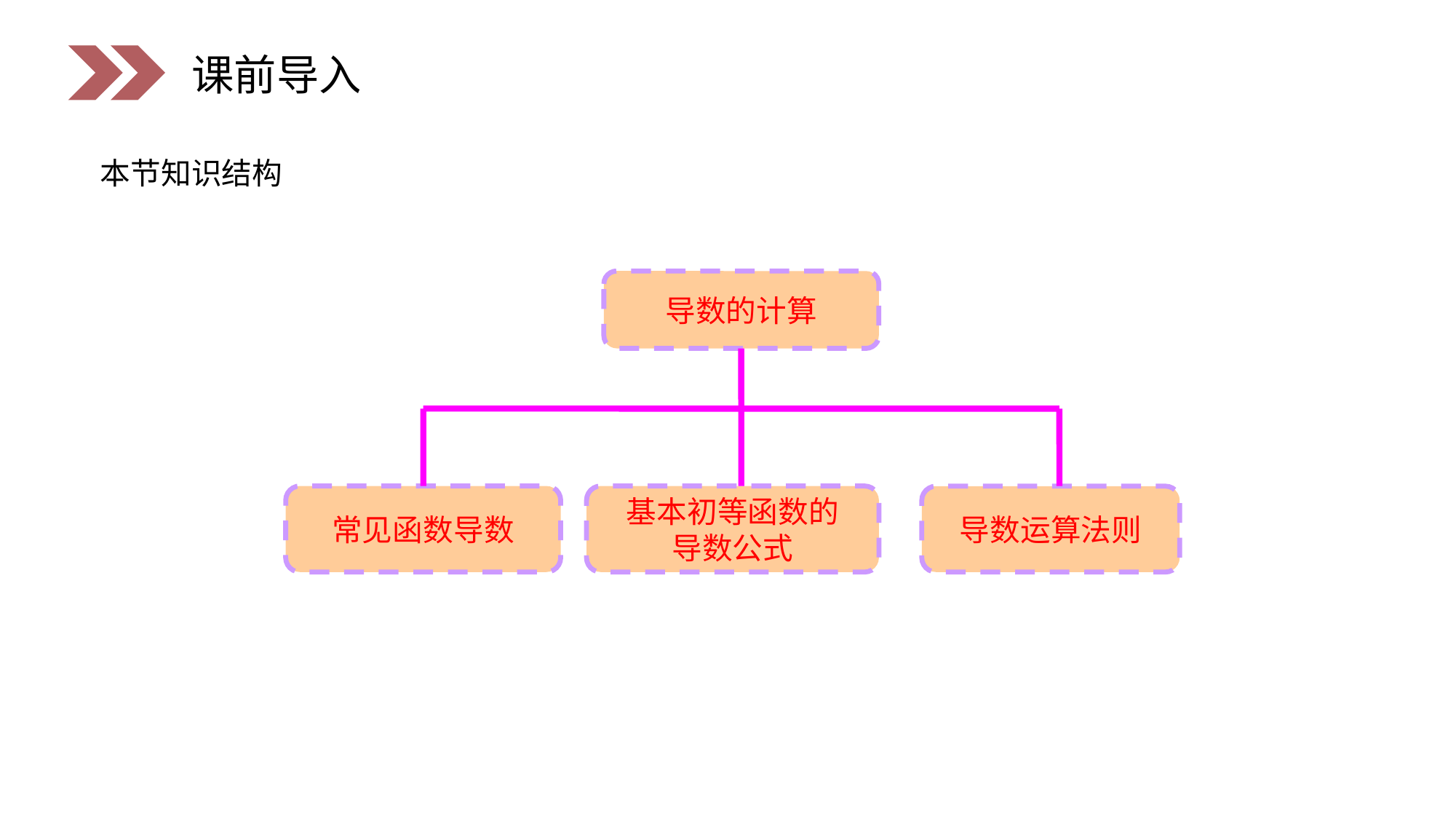

课前导入
本节知识结构

导数的计算

常见函数导数
基本初等函数的
导数公式
导数运算法则